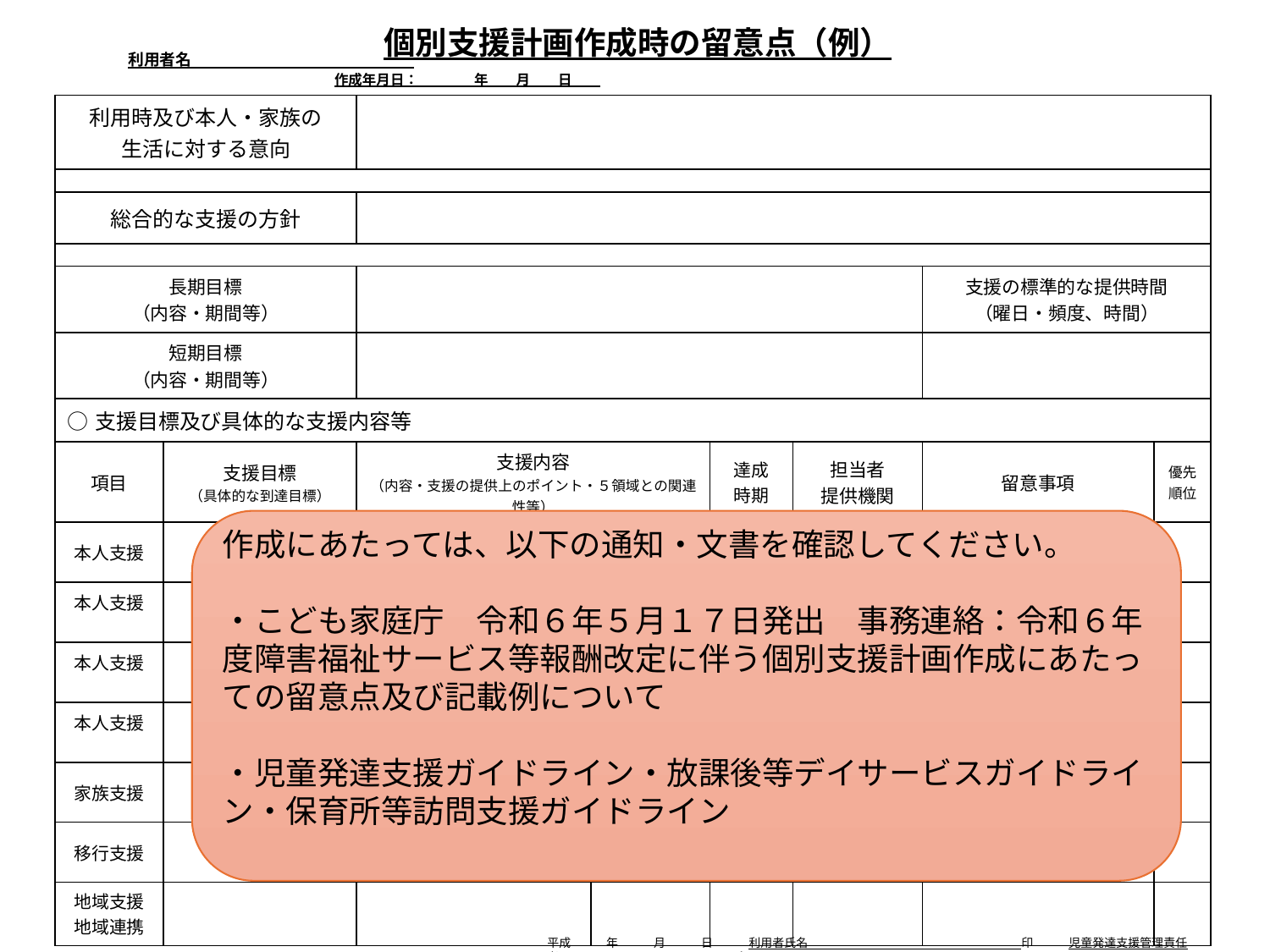

個別支援計画作成時の留意点（例）
利用者名　　　　　　　　　　　　　　　　　　　　　　　　　　　　　　　　　　　　　　　　　　　　　　　　　　　　　　　　　　　　　　　　　　　　　　　　　　　　　作成年月日：　　　　年　　月　　日
| 利用時及び本人・家族の 生活に対する意向 |  |  |  |  |  |  |  |
| --- | --- | --- | --- | --- | --- | --- | --- |
|  |  |  |  |  |  |  |  |
| 総合的な支援の方針 |  |  |  |  |  |  |  |
|  |  |  |  |  |  |  |  |
| 長期目標 （内容・期間等） |  |  |  |  |  | 支援の標準的な提供時間 （曜日・頻度、時間） |  |
| 短期目標 （内容・期間等） |  |  |  |  |  |  |  |
| ○支援目標及び具体的な支援内容等 |  |  |  |  |  |  |  |
| 項目 | 支援目標 （具体的な到達目標） | 支援内容 （内容・支援の提供上のポイント・５領域との関連性等） |  | 達成 時期 | 担当者 提供機関 | 留意事項 | 優先順位 |
| 本人支援 |  |  |  |  |  |  |  |
| 本人支援 |  |  |  |  |  |  |  |
| 本人支援 |  |  |  |  |  |  |  |
| 本人支援 |  |  |  |  |  |  |  |
| 家族支援 |  |  |  |  |  |  |  |
| 移行支援 |  |  |  |  |  |  |  |
| 地域支援 地域連携 |  |  |  |  |  |  |  |
作成にあたっては、以下の通知・文書を確認してください。

・こども家庭庁　令和６年５月１７日発出　事務連絡：令和６年度障害福祉サービス等報酬改定に伴う個別支援計画作成にあたっての留意点及び記載例について

・児童発達支援ガイドライン・放課後等デイサービスガイドライン・保育所等訪問支援ガイドライン

平成　　　年　　　月　　　日　　　利用者氏名　　　　　　　　　　　　　　　　　　印　　　児童発達支援管理責任者　　　　　　　　　　　　　　　印